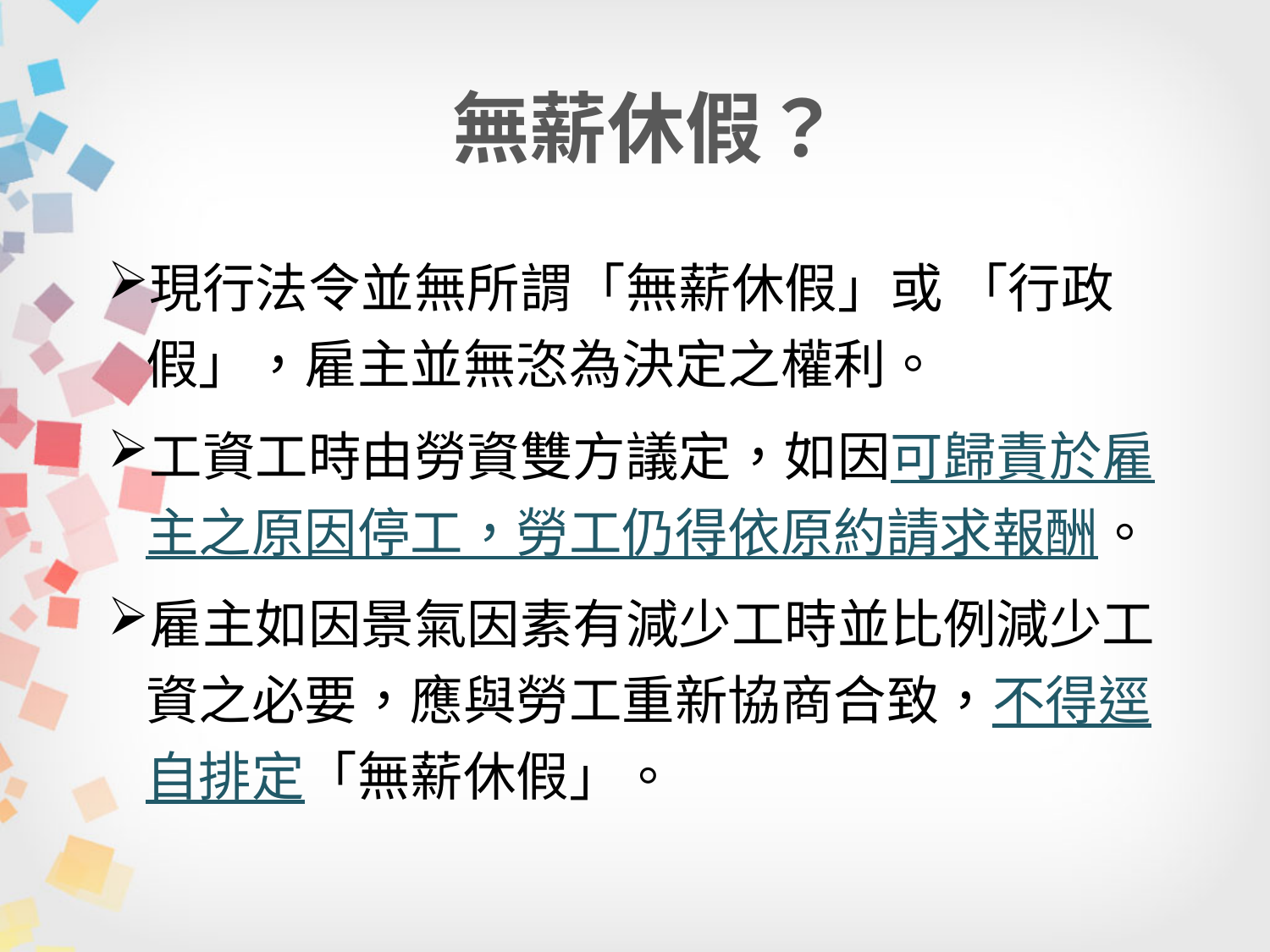

# 無薪休假？
現行法令並無所謂「無薪休假」或 「行政假」，雇主並無恣為決定之權利。
工資工時由勞資雙方議定，如因可歸責於雇主之原因停工，勞工仍得依原約請求報酬。
雇主如因景氣因素有減少工時並比例減少工資之必要，應與勞工重新協商合致，不得逕自排定「無薪休假」。